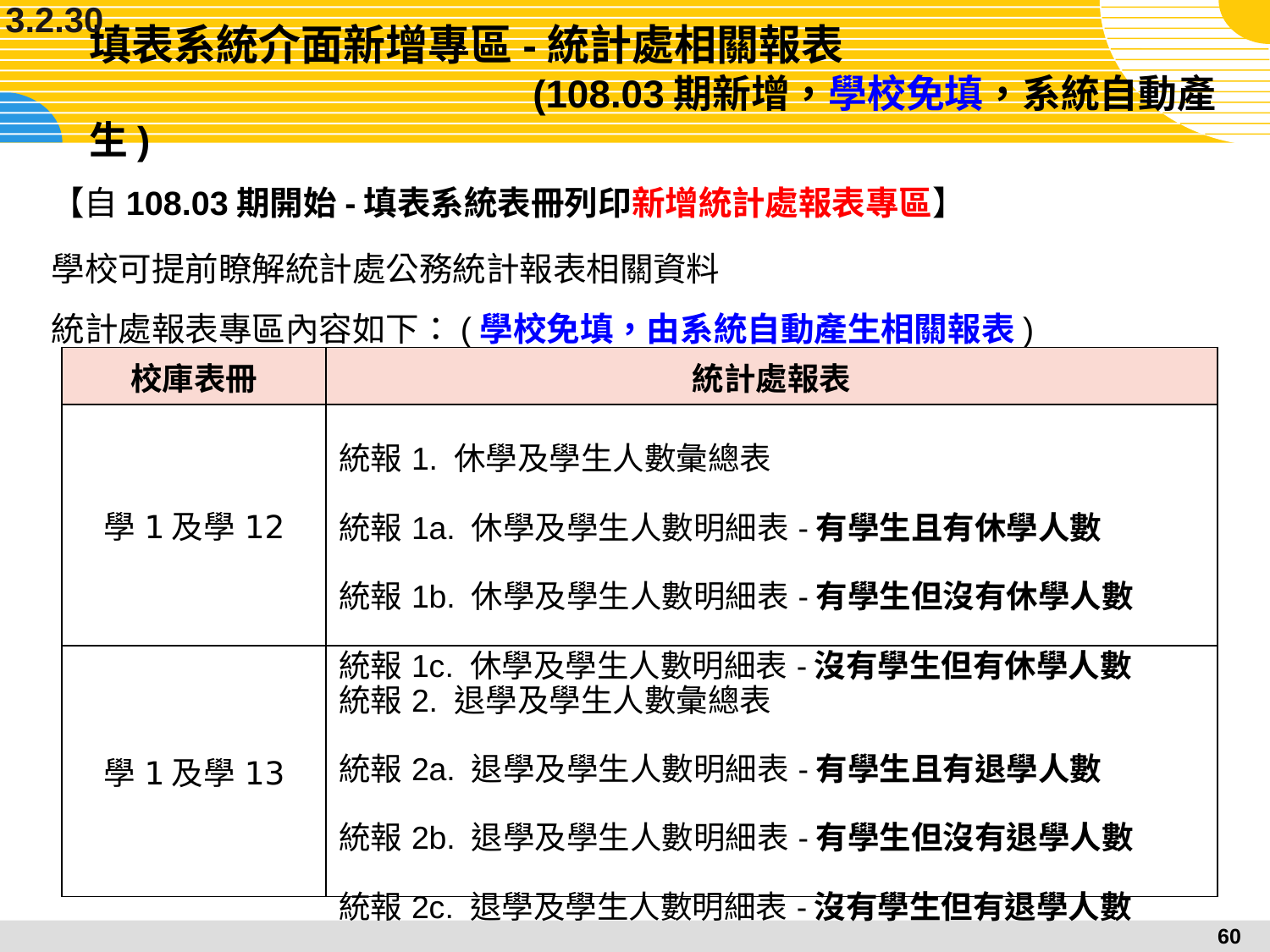

3.2.30
# 填表系統介面新增專區-統計處相關報表 (108.03期新增，學校免填，系統自動產生)
【自108.03期開始-填表系統表冊列印新增統計處報表專區】
學校可提前瞭解統計處公務統計報表相關資料
統計處報表專區內容如下：(學校免填，由系統自動產生相關報表)

| 校庫表冊 | 統計處報表 |
| --- | --- |
| 學1及學12 | 統報1. 休學及學生人數彙總表 統報1a. 休學及學生人數明細表-有學生且有休學人數 統報1b. 休學及學生人數明細表-有學生但沒有休學人數 統報1c. 休學及學生人數明細表-沒有學生但有休學人數 |
| 學1及學13 | 統報2. 退學及學生人數彙總表 統報2a. 退學及學生人數明細表-有學生且有退學人數 統報2b. 退學及學生人數明細表-有學生但沒有退學人數 統報2c. 退學及學生人數明細表-沒有學生但有退學人數 |